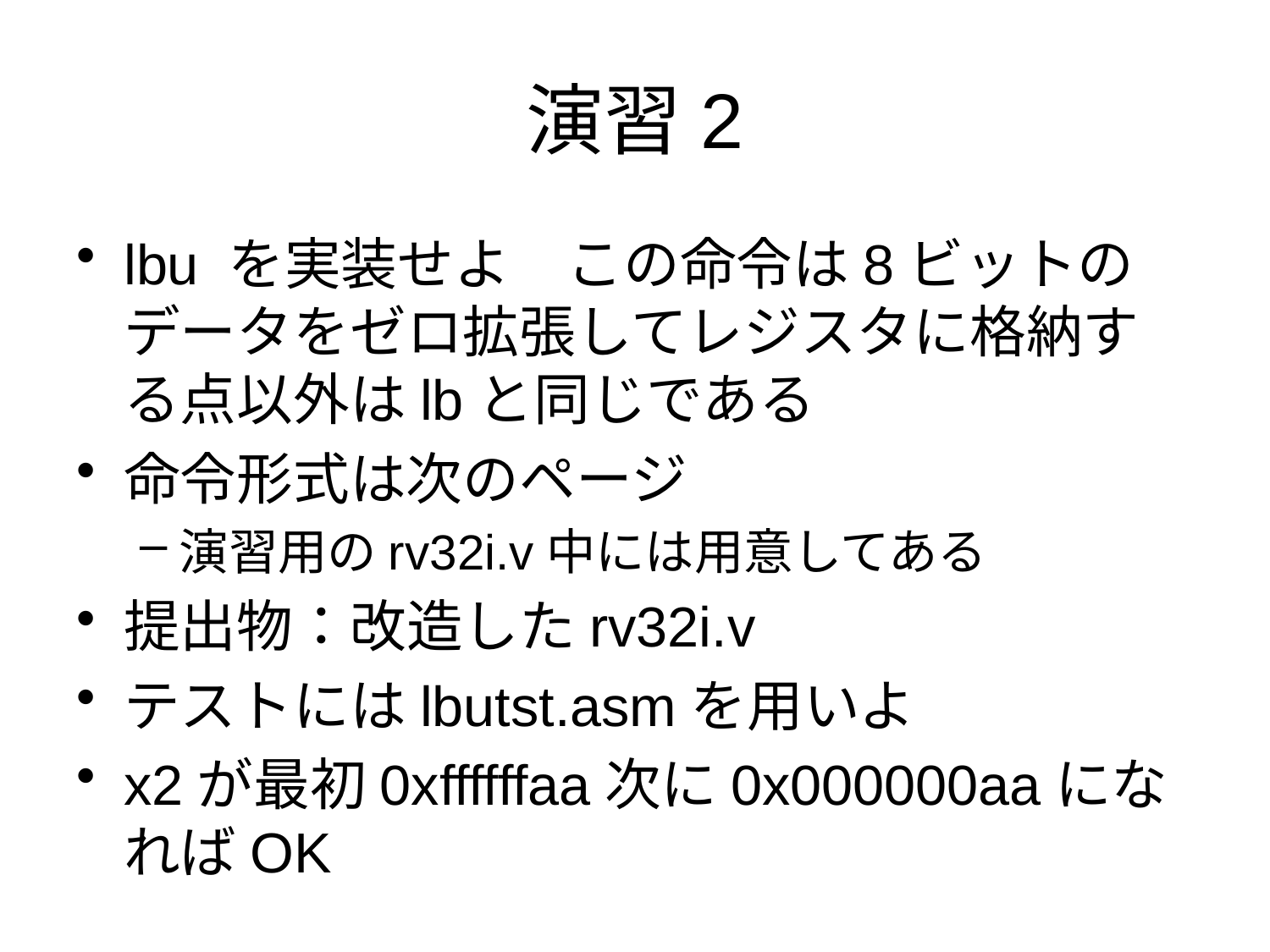

# 演習2
lbu を実装せよ　この命令は8ビットのデータをゼロ拡張してレジスタに格納する点以外はlbと同じである
命令形式は次のページ
演習用のrv32i.v中には用意してある
提出物：改造したrv32i.v
テストにはlbutst.asmを用いよ
x2が最初0xffffffaa次に0x000000aaになればOK